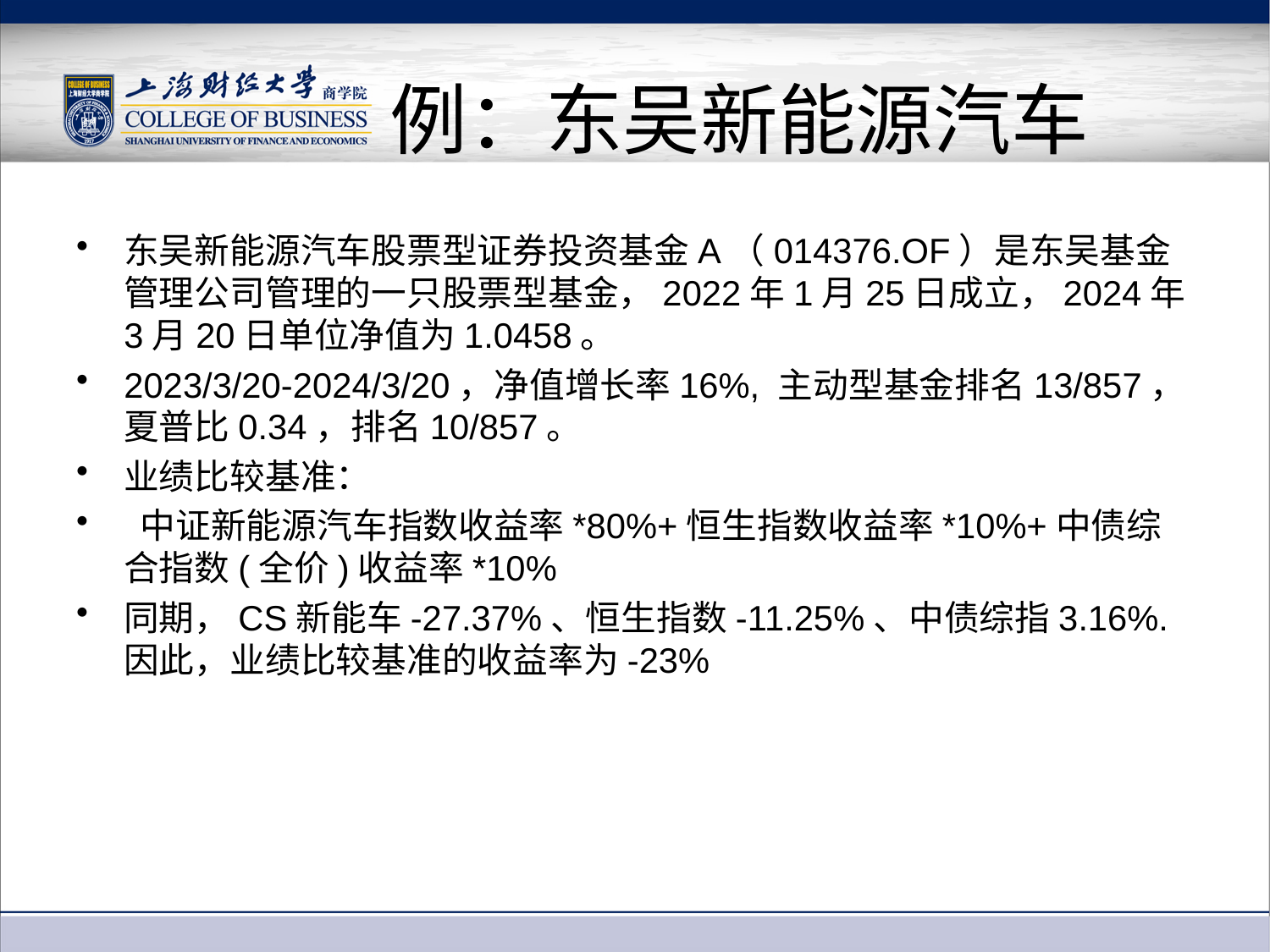

# 例：东吴新能源汽车
东吴新能源汽车股票型证券投资基金A（014376.OF）是东吴基金管理公司管理的一只股票型基金，2022年1月25日成立，2024年3月20日单位净值为1.0458。
2023/3/20-2024/3/20，净值增长率16%, 主动型基金排名13/857，夏普比0.34，排名10/857。
业绩比较基准：
 中证新能源汽车指数收益率*80%+恒生指数收益率*10%+中债综合指数(全价)收益率*10%
同期，CS新能车-27.37%、恒生指数-11.25%、中债综指3.16%.因此，业绩比较基准的收益率为-23%